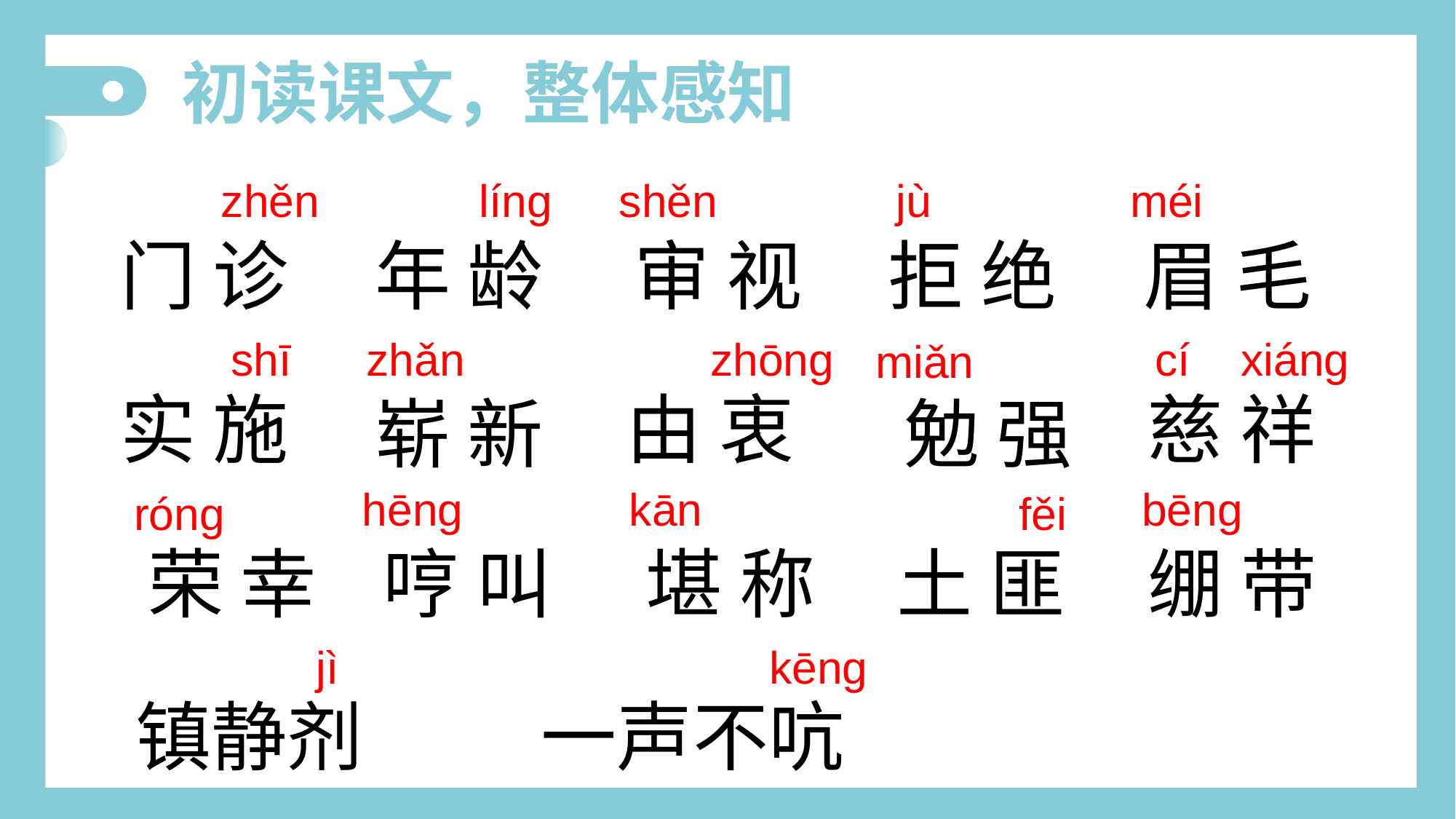

初读课文，整体感知

zhěn
líng
shěn
jù
méi
shī
zhǎn
 zhōng
  cí    xiáng
miǎn
hēng
kān
bēng
róng
fěi
jì
kēng
门 诊
年 龄
审 视
拒 绝
眉 毛
实 施
由 衷
慈 祥
崭 新
勉 强
荣 幸
哼 叫
堪 称
土 匪
绷 带
镇静剂
一声不吭